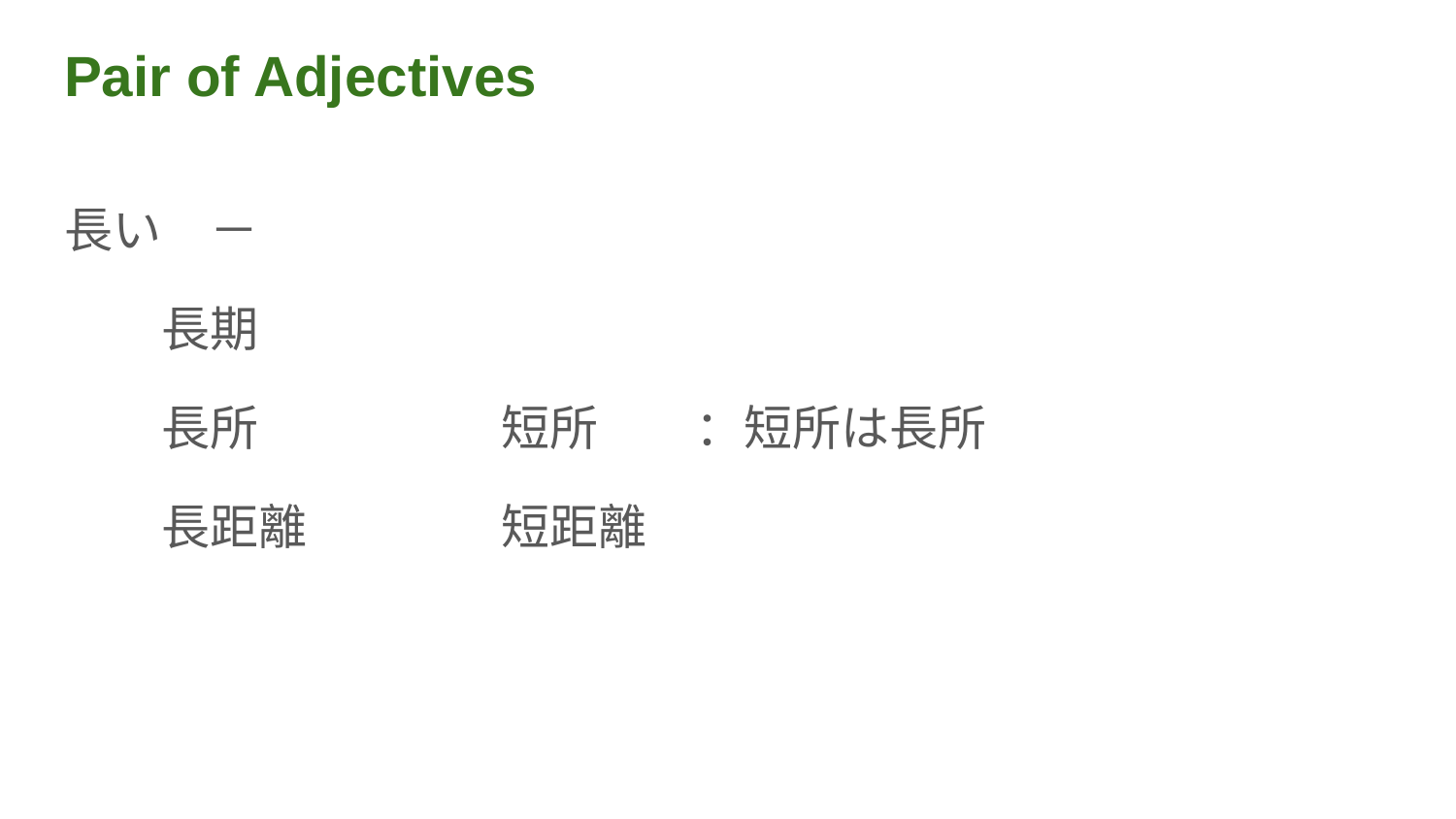

# Pair of Adjectives
長い　－
　　長期
　　長所　　　　　短所　　：短所は長所
　　長距離　　　　短距離